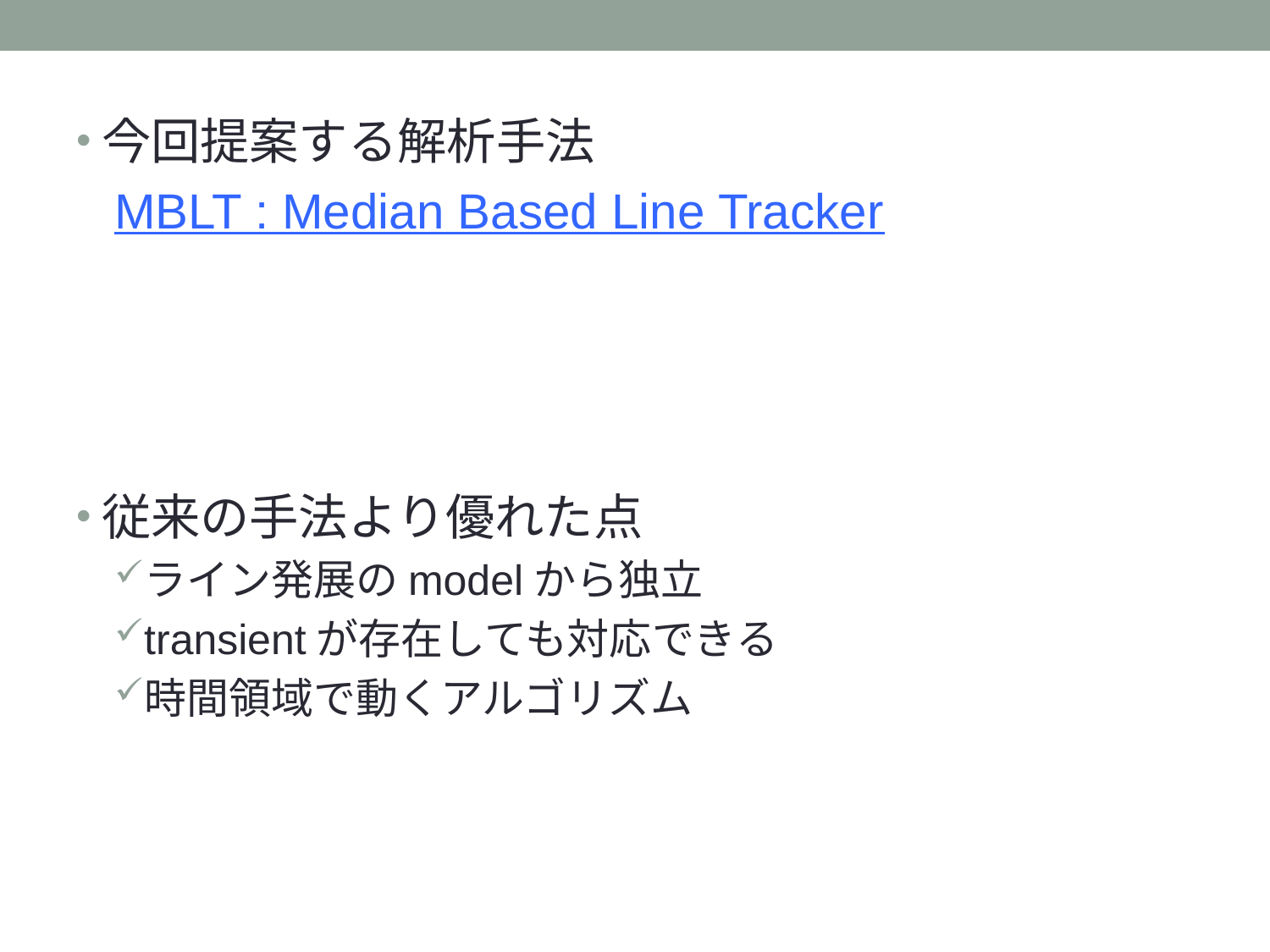

今回提案する解析手法
MBLT : Median Based Line Tracker

従来の手法より優れた点
ライン発展のmodelから独立
transientが存在しても対応できる
時間領域で動くアルゴリズム